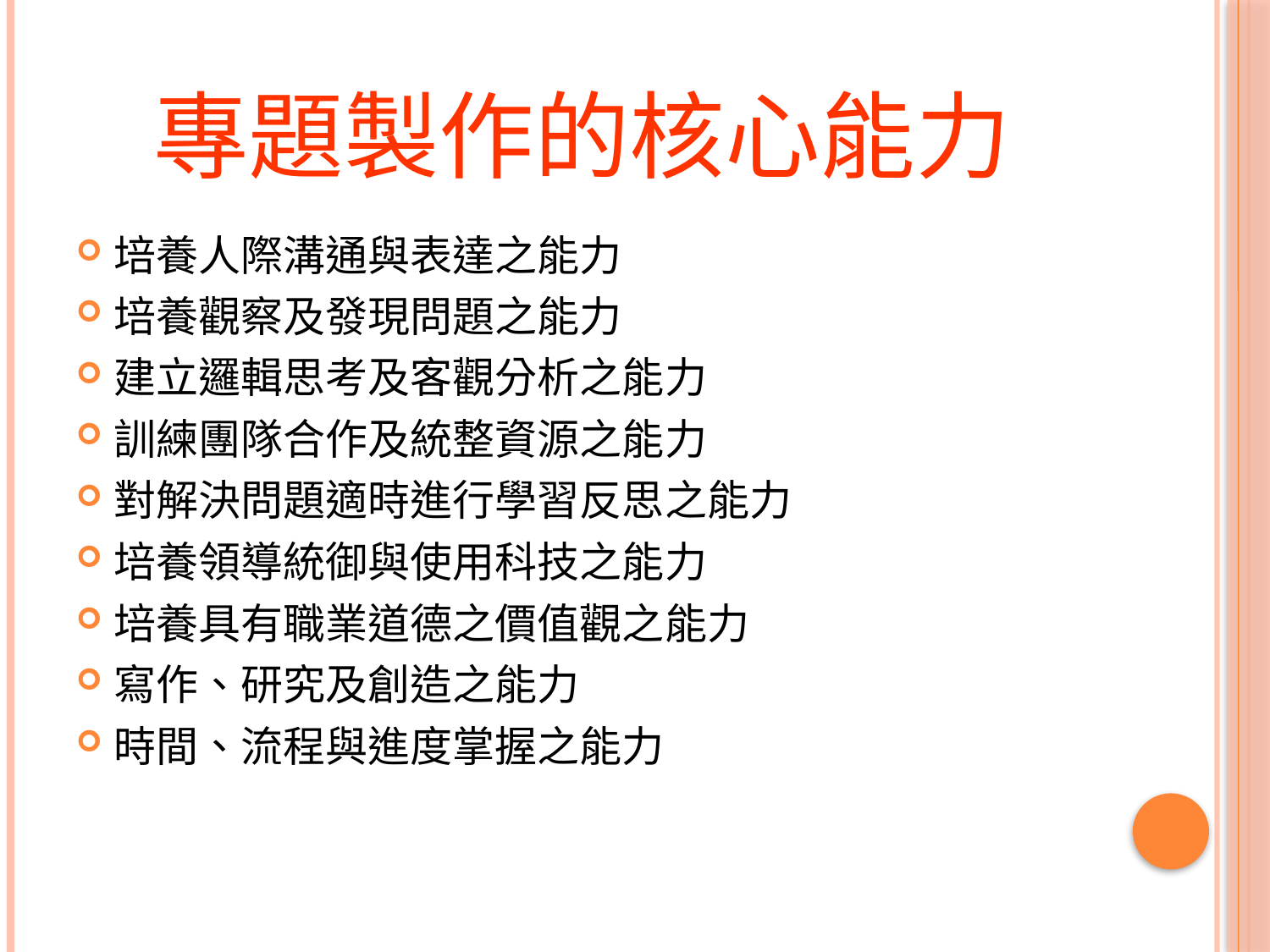

# 專題製作的核心能力
培養人際溝通與表達之能力
培養觀察及發現問題之能力
建立邏輯思考及客觀分析之能力
訓練團隊合作及統整資源之能力
對解決問題適時進行學習反思之能力
培養領導統御與使用科技之能力
培養具有職業道德之價值觀之能力
寫作、研究及創造之能力
時間、流程與進度掌握之能力